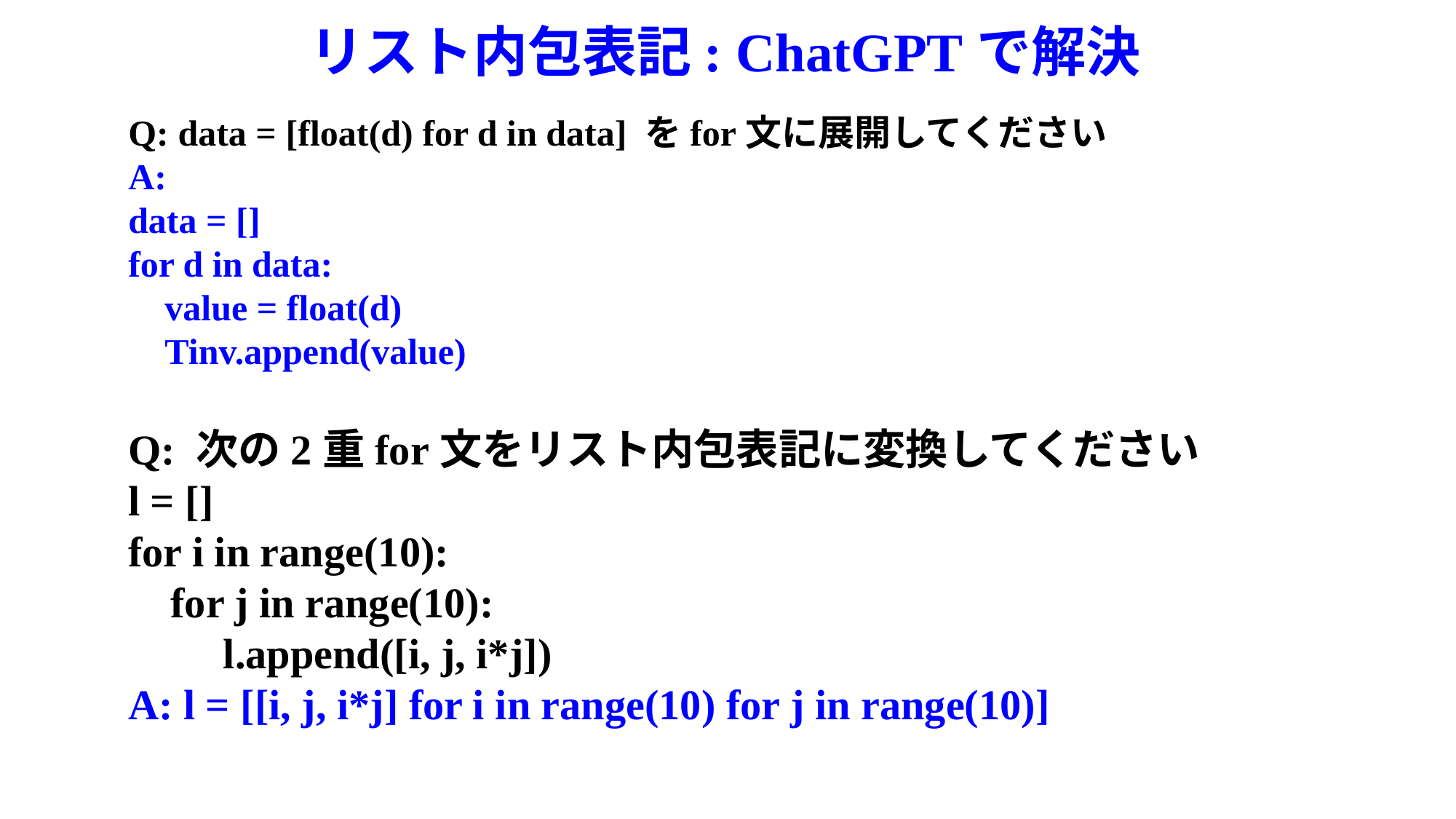

# リスト内包表記: ChatGPTで解決
Q: data = [float(d) for d in data] をfor文に展開してください
A:
data = []
for d in data:
    value = float(d)
    Tinv.append(value)

Q: 次の2重for文をリスト内包表記に変換してください
l = []
for i in range(10):
    for j in range(10):
         l.append([i, j, i*j])
A: l = [[i, j, i*j] for i in range(10) for j in range(10)]